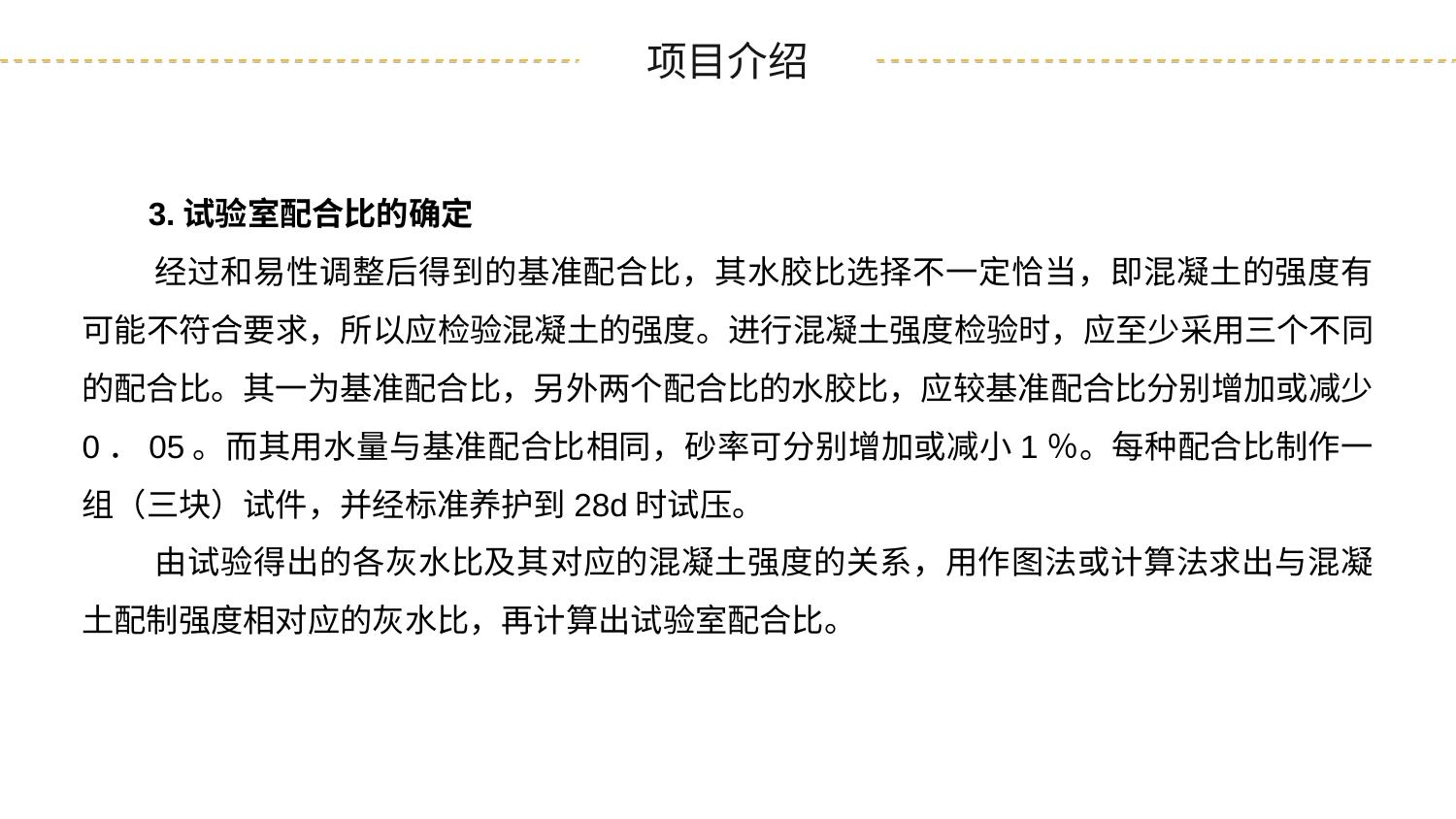

3.试验室配合比的确定
  经过和易性调整后得到的基准配合比，其水胶比选择不一定恰当，即混凝土的强度有可能不符合要求，所以应检验混凝土的强度。进行混凝土强度检验时，应至少采用三个不同的配合比。其一为基准配合比，另外两个配合比的水胶比，应较基准配合比分别增加或减少0．05。而其用水量与基准配合比相同，砂率可分别增加或减小1％。每种配合比制作一组（三块）试件，并经标准养护到28d时试压。
  由试验得出的各灰水比及其对应的混凝土强度的关系，用作图法或计算法求出与混凝土配制强度相对应的灰水比，再计算出试验室配合比。